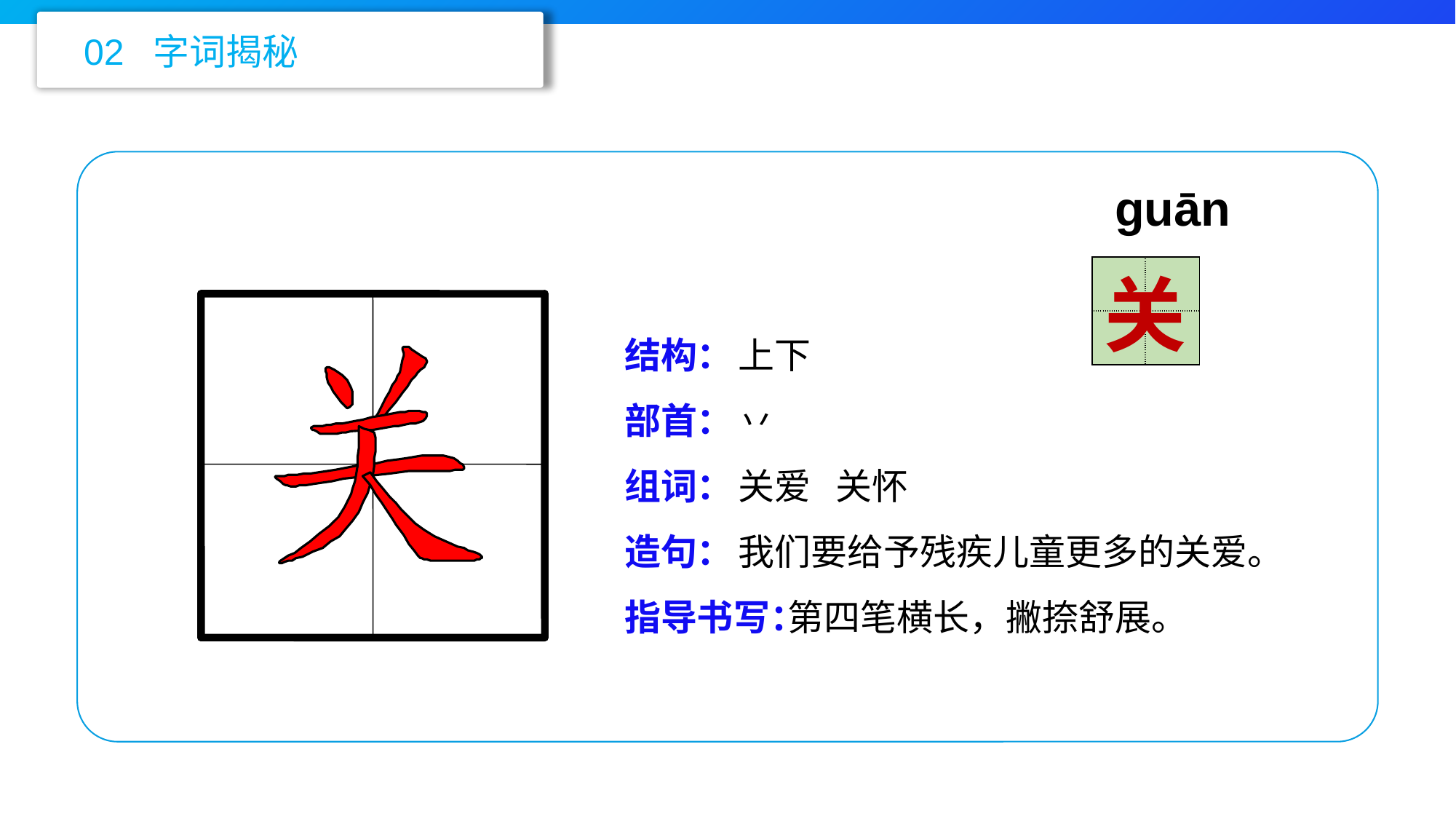

02  字词揭秘
guān
|  |  |
| --- | --- |
|  |  |
关

结构：
部首：
组词：
造句：
指导书写：

上下
丷
关爱   关怀
我们要给予残疾儿童更多的关爱。
     第四笔横长，撇捺舒展。